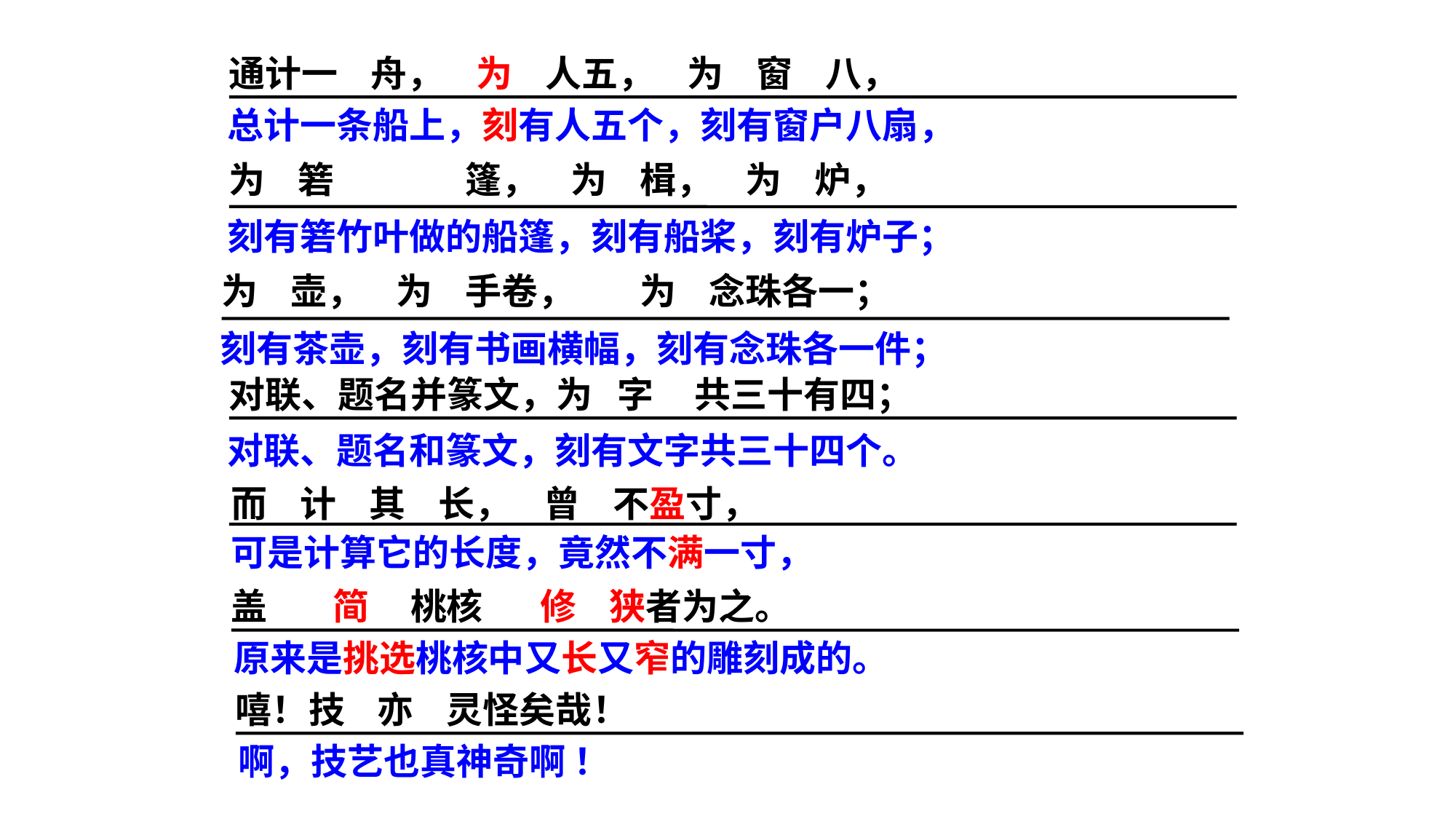

通计一    舟，    为    人五，    为    窗    八，
总计一条船上，刻有人五个，刻有窗户八扇，

为    箬                篷，    为    楫，    为    炉，

刻有箬竹叶做的船篷，刻有船桨，刻有炉子；
为    壶，    为    手卷，        为    念珠各一；

刻有茶壶，刻有书画横幅，刻有念珠各一件；
对联、题名并篆文，为   字     共三十有四；

对联、题名和篆文，刻有文字共三十四个。
而    计    其    长，    曾    不盈寸，
可是计算它的长度，竟然不满一寸，

盖        简     桃核       修    狭者为之。
原来是挑选桃核中又长又窄的雕刻成的。

嘻！技    亦    灵怪矣哉！
啊，技艺也真神奇啊 ！